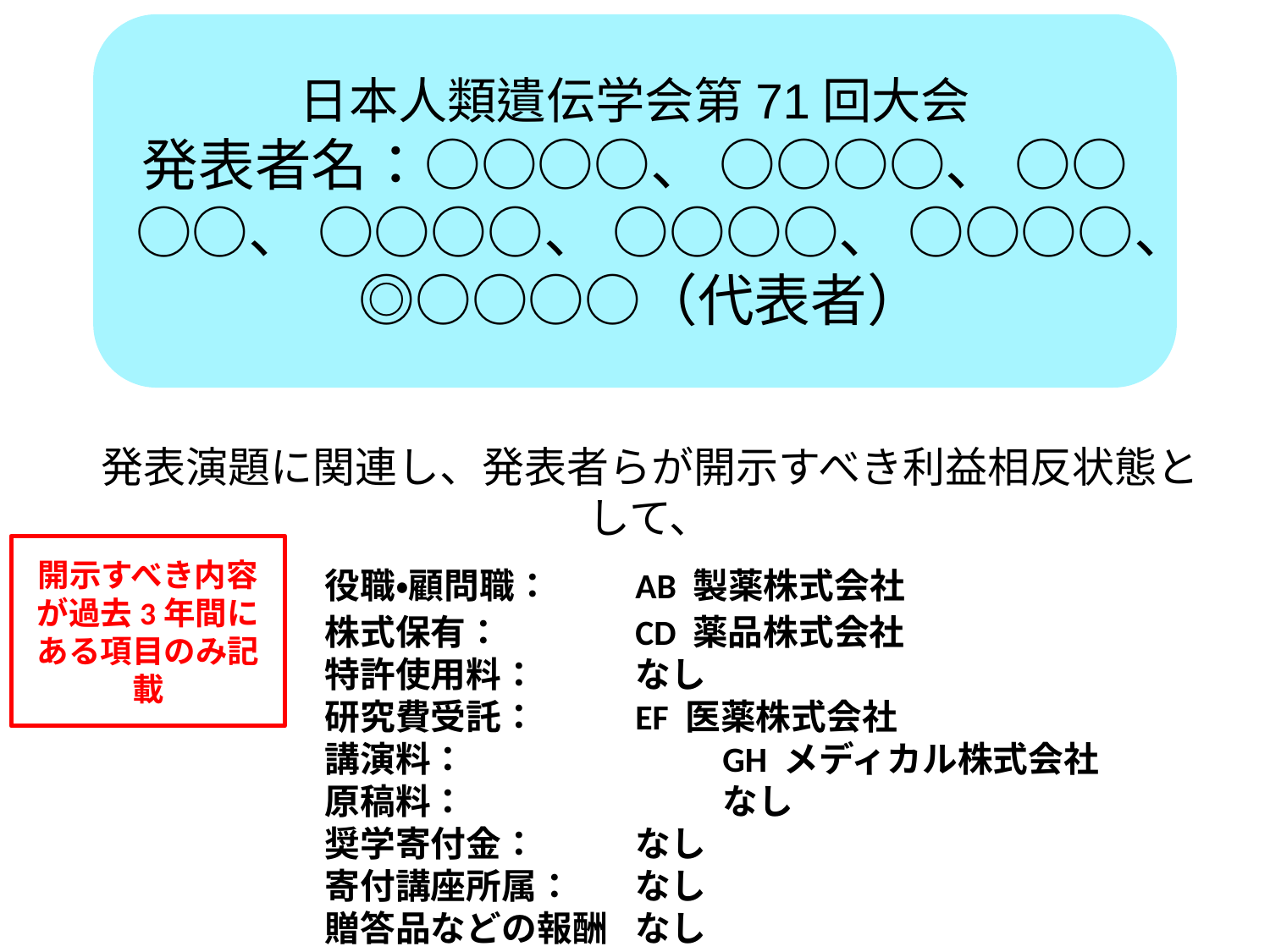

日本人類遺伝学会第71回大会
発表者名：○○○○、 ○○○○、 ○○○○、 ○○○○、 ○○○○、 ○○○○、 ◎○○○○（代表者）
発表演題に関連し、発表者らが開示すべき利益相反状態として、
　	役職・顧問職：	AB 製薬株式会社
　	株式保有：　 　　	CD 薬品株式会社
　	特許使用料：　　	なし
　	研究費受託：　　	EF 医薬株式会社
　	講演料：　　　　　	GH メディカル株式会社
　	原稿料：　　　　　	なし
	奨学寄付金：	なし
	寄付講座所属：	なし
	贈答品などの報酬	なし

開示すべき内容が過去3年間にある項目のみ記載